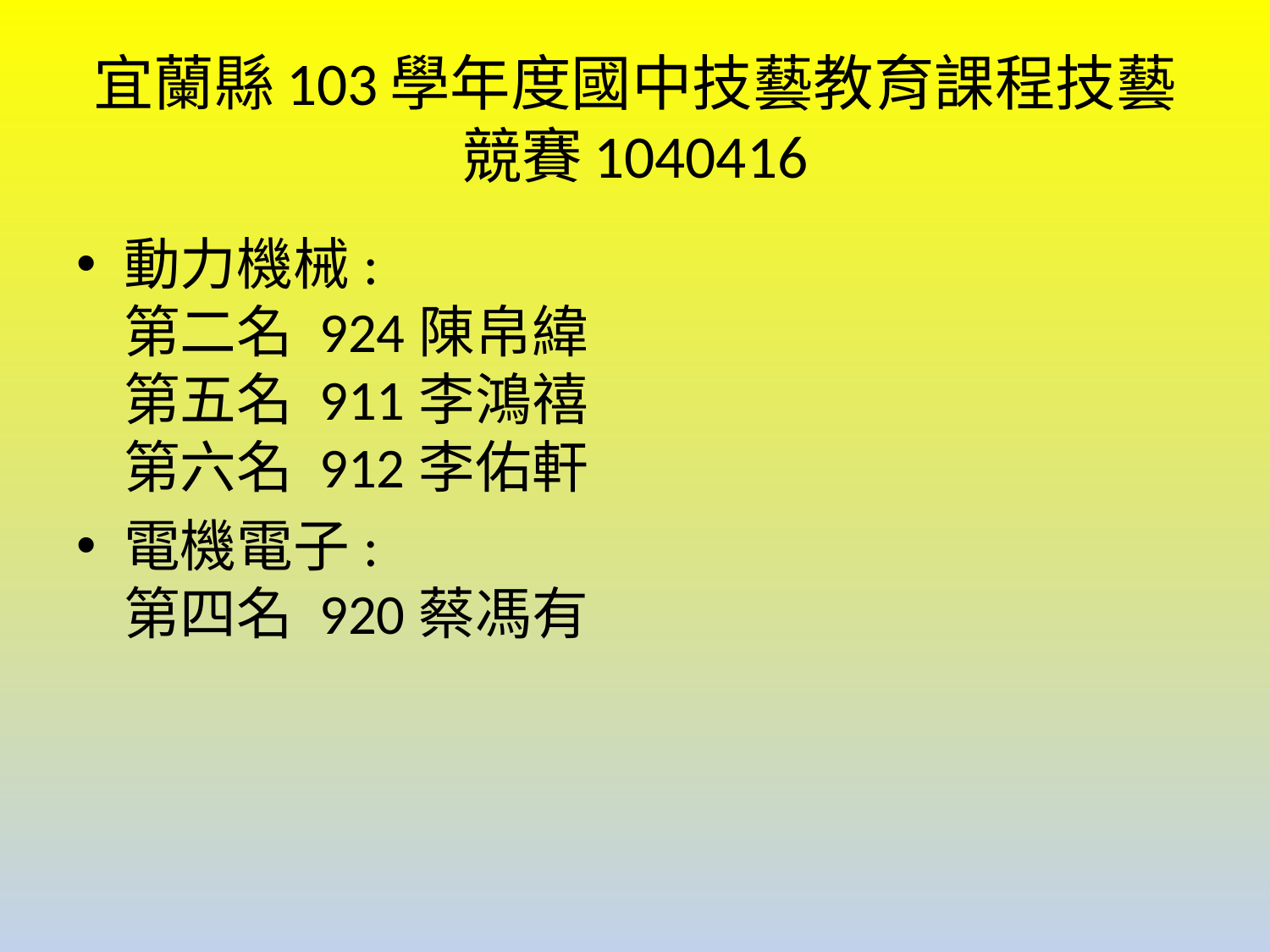

# 宜蘭縣103學年度國中技藝教育課程技藝競賽1040416
動力機械:
第二名 924陳帛緯
第五名 911李鴻禧
第六名 912李佑軒
電機電子:
第四名 920蔡馮有